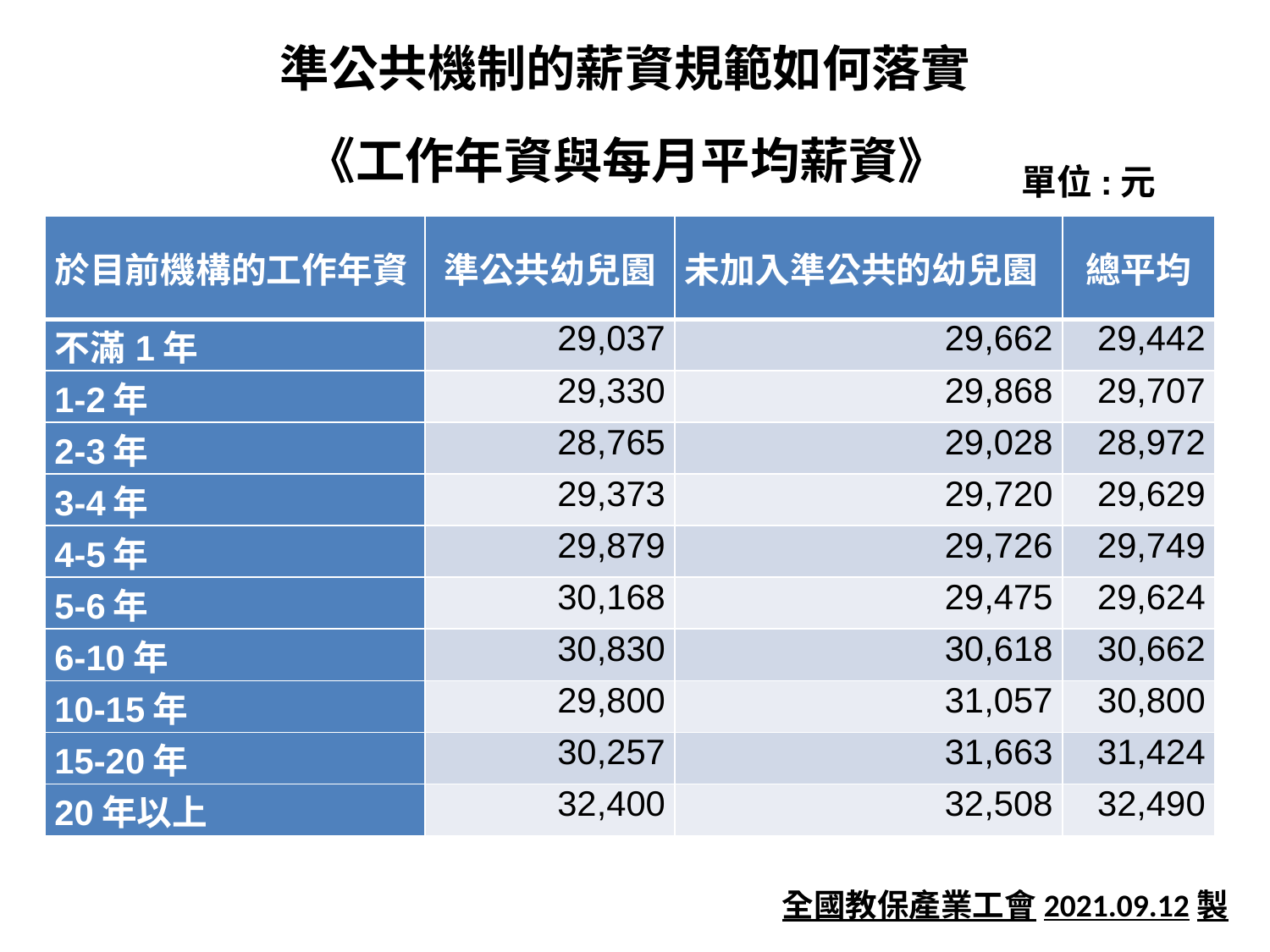

# 準公共機制的薪資規範如何落實
《工作年資與每月平均薪資》
單位:元
| 於目前機構的工作年資 | 準公共幼兒園 | 未加入準公共的幼兒園 | 總平均 |
| --- | --- | --- | --- |
| 不滿1年 | 29,037 | 29,662 | 29,442 |
| 1-2年 | 29,330 | 29,868 | 29,707 |
| 2-3年 | 28,765 | 29,028 | 28,972 |
| 3-4年 | 29,373 | 29,720 | 29,629 |
| 4-5年 | 29,879 | 29,726 | 29,749 |
| 5-6年 | 30,168 | 29,475 | 29,624 |
| 6-10年 | 30,830 | 30,618 | 30,662 |
| 10-15年 | 29,800 | 31,057 | 30,800 |
| 15-20年 | 30,257 | 31,663 | 31,424 |
| 20年以上 | 32,400 | 32,508 | 32,490 |
全國教保產業工會2021.09.12製